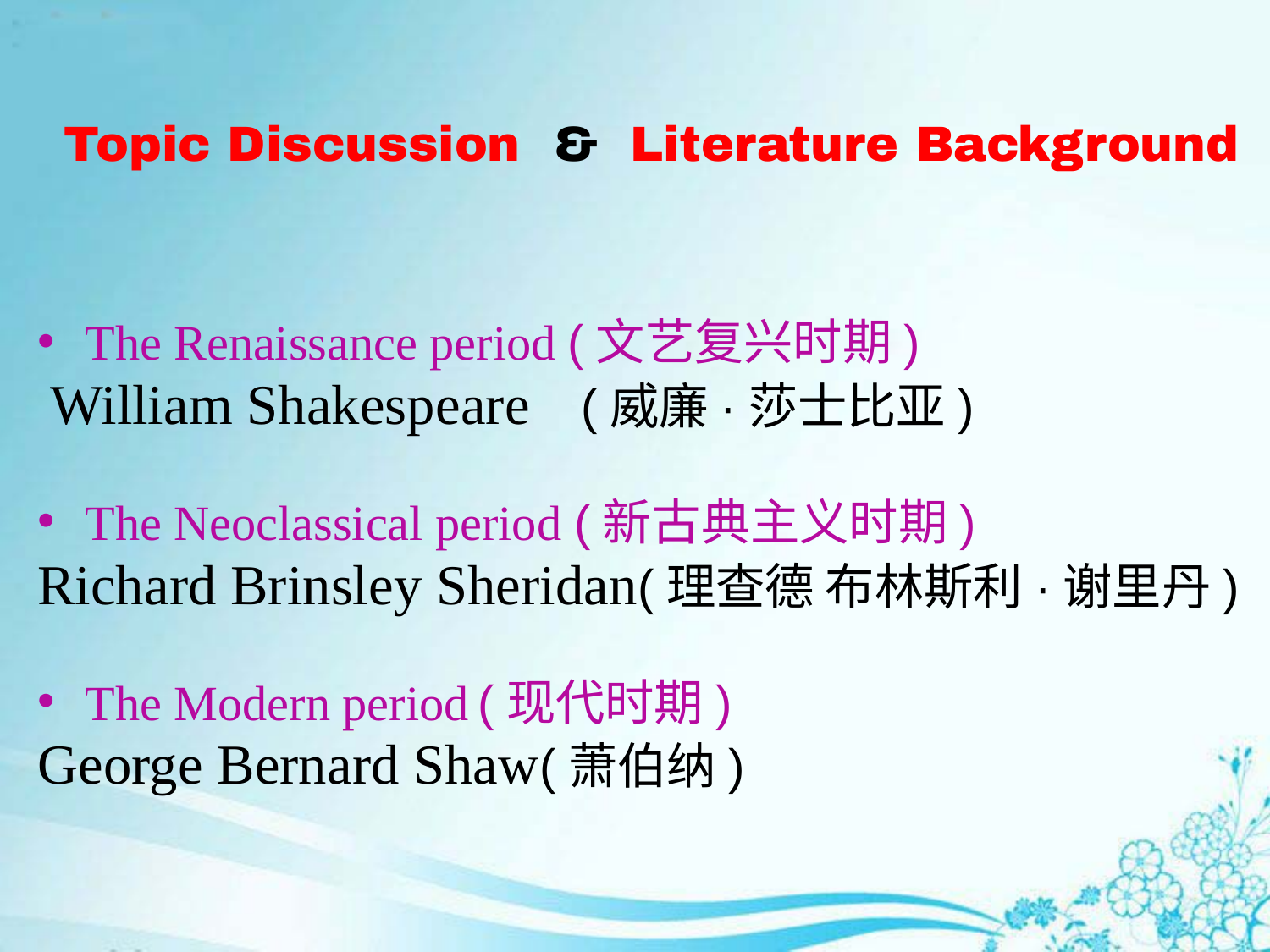

# Topic Discussion  &  Literature Background
The Renaissance period (文艺复兴时期)
  William Shakespeare    (威廉·莎士比亚)

The Neoclassical period (新古典主义时期)
Richard Brinsley Sheridan(理查德 布林斯利·谢里丹)

The Modern period (现代时期)
George Bernard Shaw(萧伯纳)